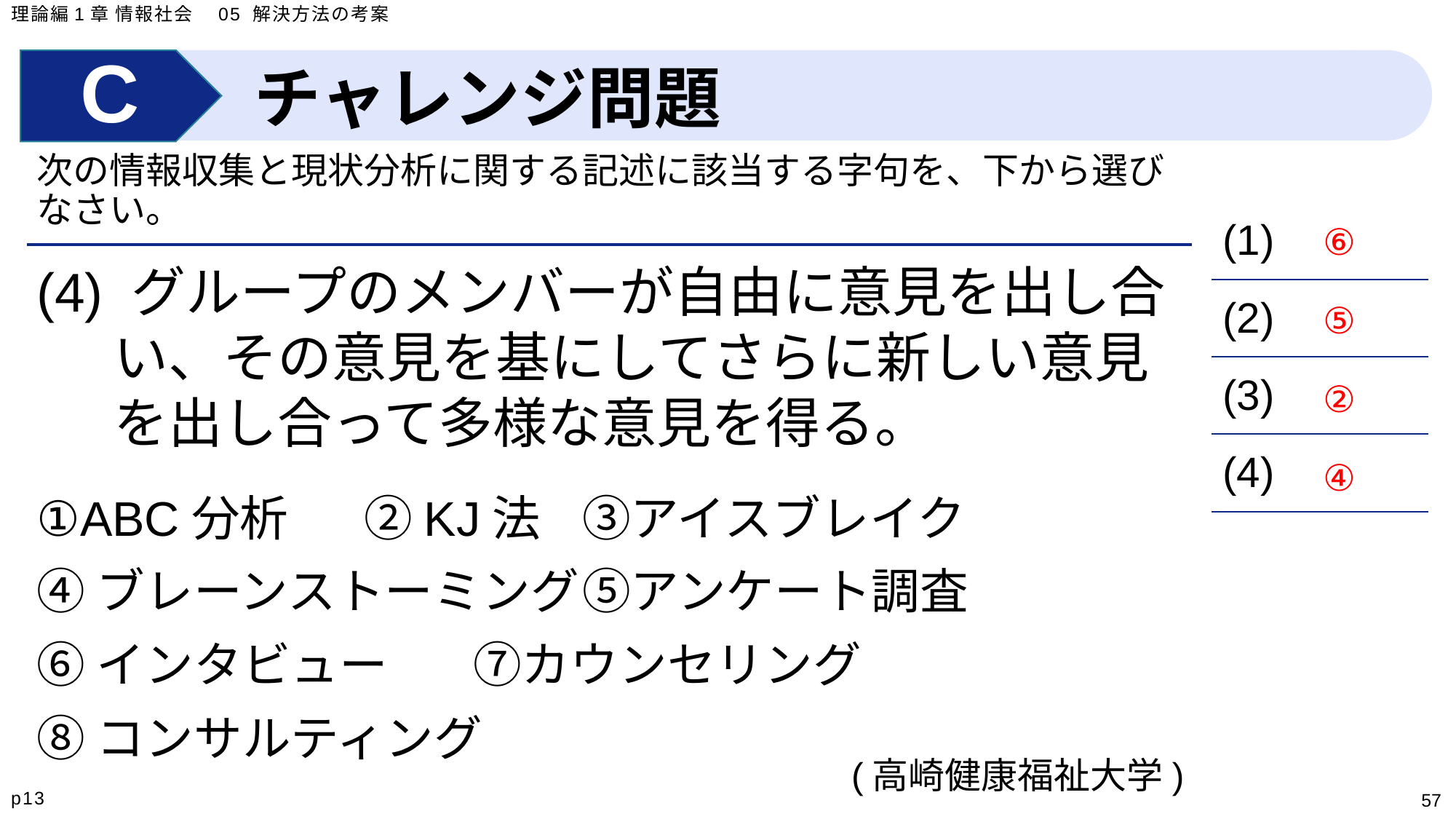

理論編1章 情報社会　05 解決方法の考案
チャレンジ問題
次の情報収集と現状分析に関する記述に該当する字句を、下から選びなさい。
| (1) |
| --- |
| (2) |
| (3) |
| (4) |
⑥
(4) グループのメンバーが自由に意見を出し合い、その意見を基にしてさらに新しい意見を出し合って多様な意見を得る。
①ABC分析	②KJ法	③アイスブレイク
④ブレーンストーミング	⑤アンケート調査
⑥インタビュー	⑦カウンセリング
⑧コンサルティング
(高崎健康福祉大学)
⑤
②
④
p13
57